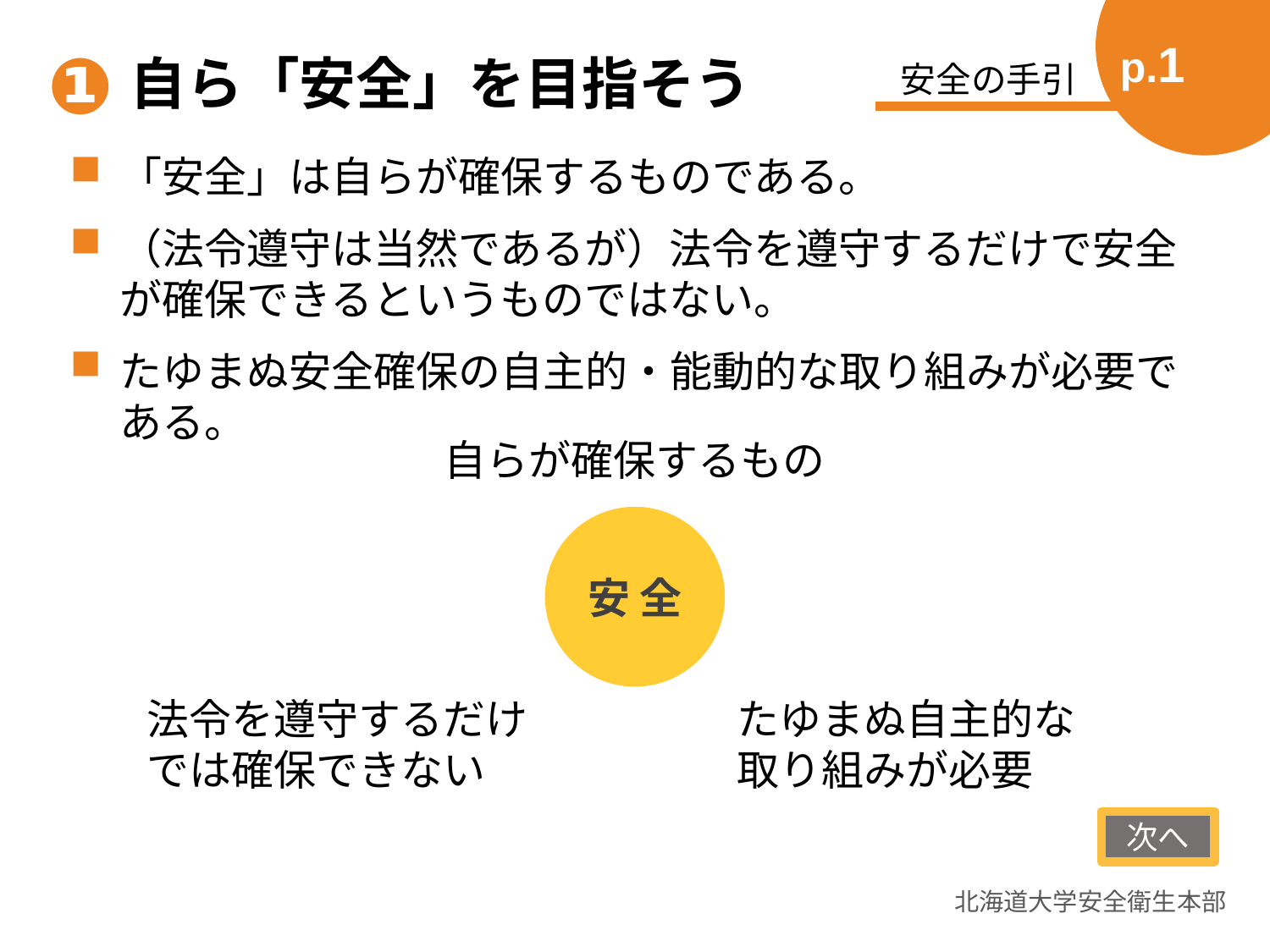

p.1
❶
# 自ら「安全」を目指そう
安全の手引
「安全」は自らが確保するものである。
（法令遵守は当然であるが）法令を遵守するだけで安全が確保できるというものではない。
たゆまぬ安全確保の自主的・能動的な取り組みが必要である。
自らが確保するもの
安 全
法令を遵守するだけでは確保できない
たゆまぬ自主的な取り組みが必要
次へ